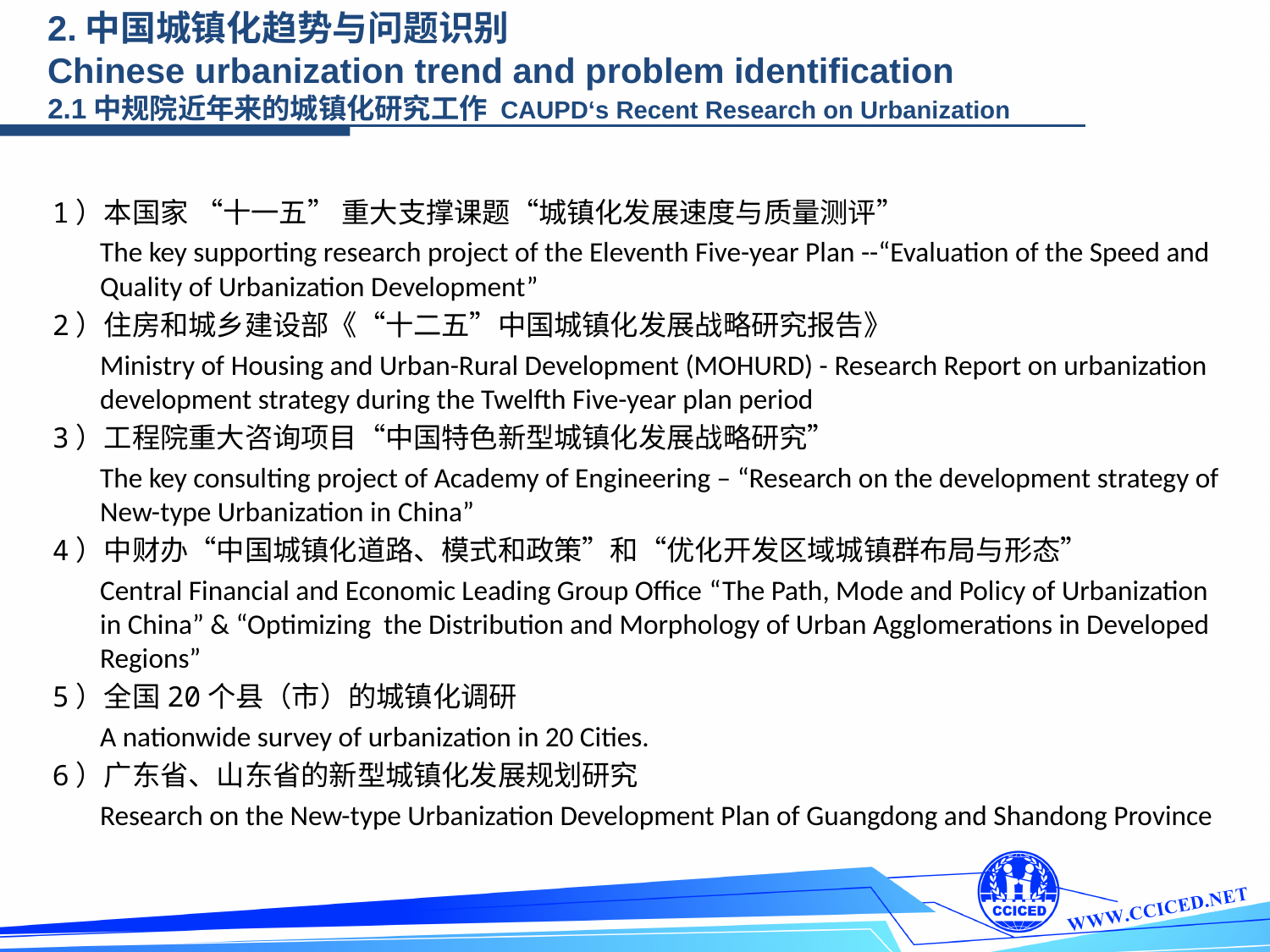

2.中国城镇化趋势与问题识别
Chinese urbanization trend and problem identification
2.1中规院近年来的城镇化研究工作 CAUPD‘s Recent Research on Urbanization
1）本国家 “十一五” 重大支撑课题“城镇化发展速度与质量测评”
	The key supporting research project of the Eleventh Five-year Plan --“Evaluation of the Speed and Quality of Urbanization Development”
2）住房和城乡建设部《“十二五”中国城镇化发展战略研究报告》
	Ministry of Housing and Urban-Rural Development (MOHURD) - Research Report on urbanization development strategy during the Twelfth Five-year plan period
3）工程院重大咨询项目“中国特色新型城镇化发展战略研究”
	The key consulting project of Academy of Engineering – “Research on the development strategy of  New-type Urbanization in China”
4）中财办“中国城镇化道路、模式和政策”和“优化开发区域城镇群布局与形态”
	Central Financial and Economic Leading Group Office “The Path, Mode and Policy of Urbanization in China” & “Optimizing  the Distribution and Morphology of Urban Agglomerations in Developed Regions”
5）全国20个县（市）的城镇化调研
	A nationwide survey of urbanization in 20 Cities.
6）广东省、山东省的新型城镇化发展规划研究
	Research on the New-type Urbanization Development Plan of Guangdong and Shandong Province